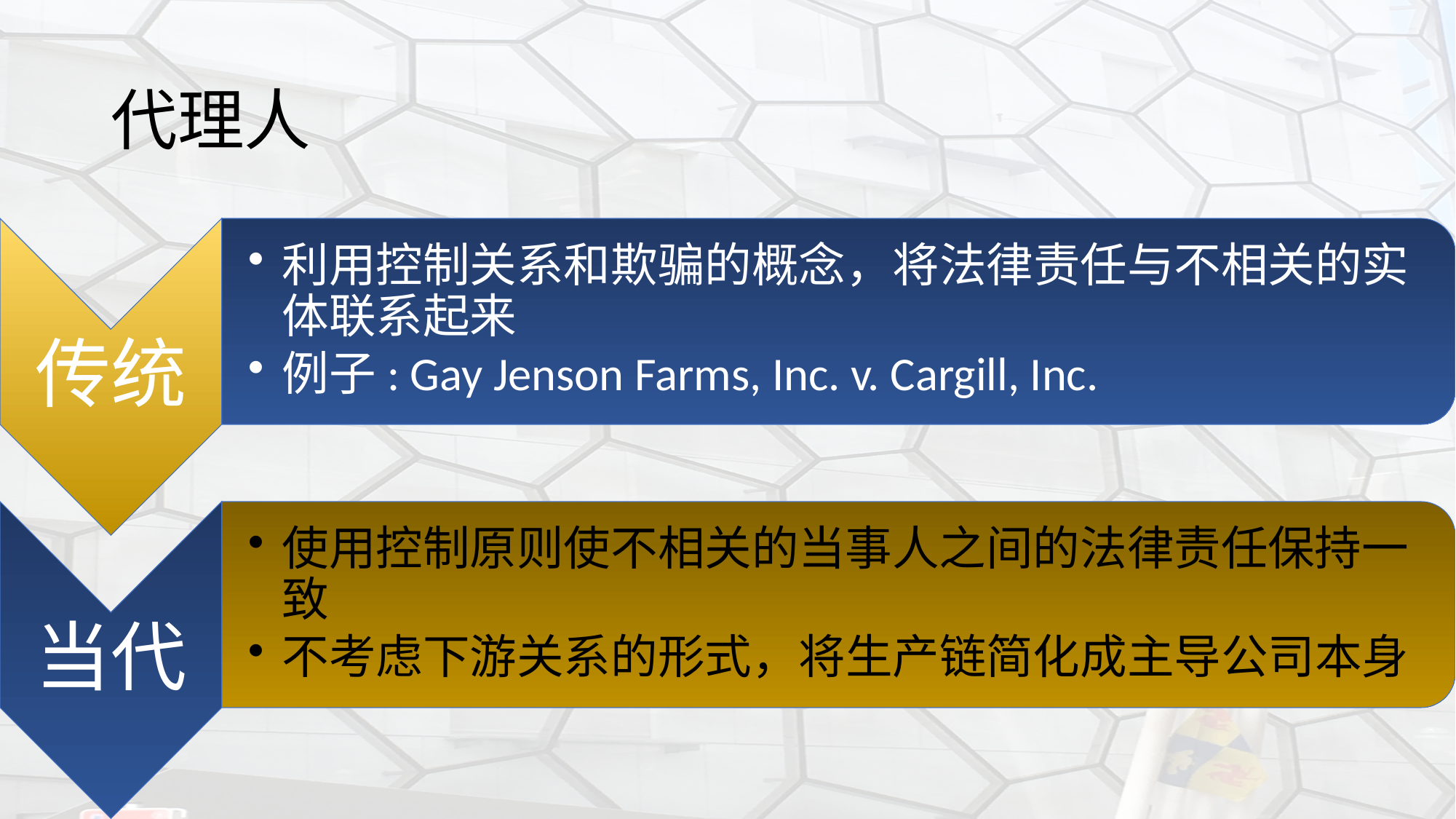

# 代理人
传统
利用控制关系和欺骗的概念，将法律责任与不相关的实体联系起来
例子: Gay Jenson Farms, Inc. v. Cargill, Inc.
当代
使用控制原则使不相关的当事人之间的法律责任保持一致
不考虑下游关系的形式，将生产链简化成主导公司本身